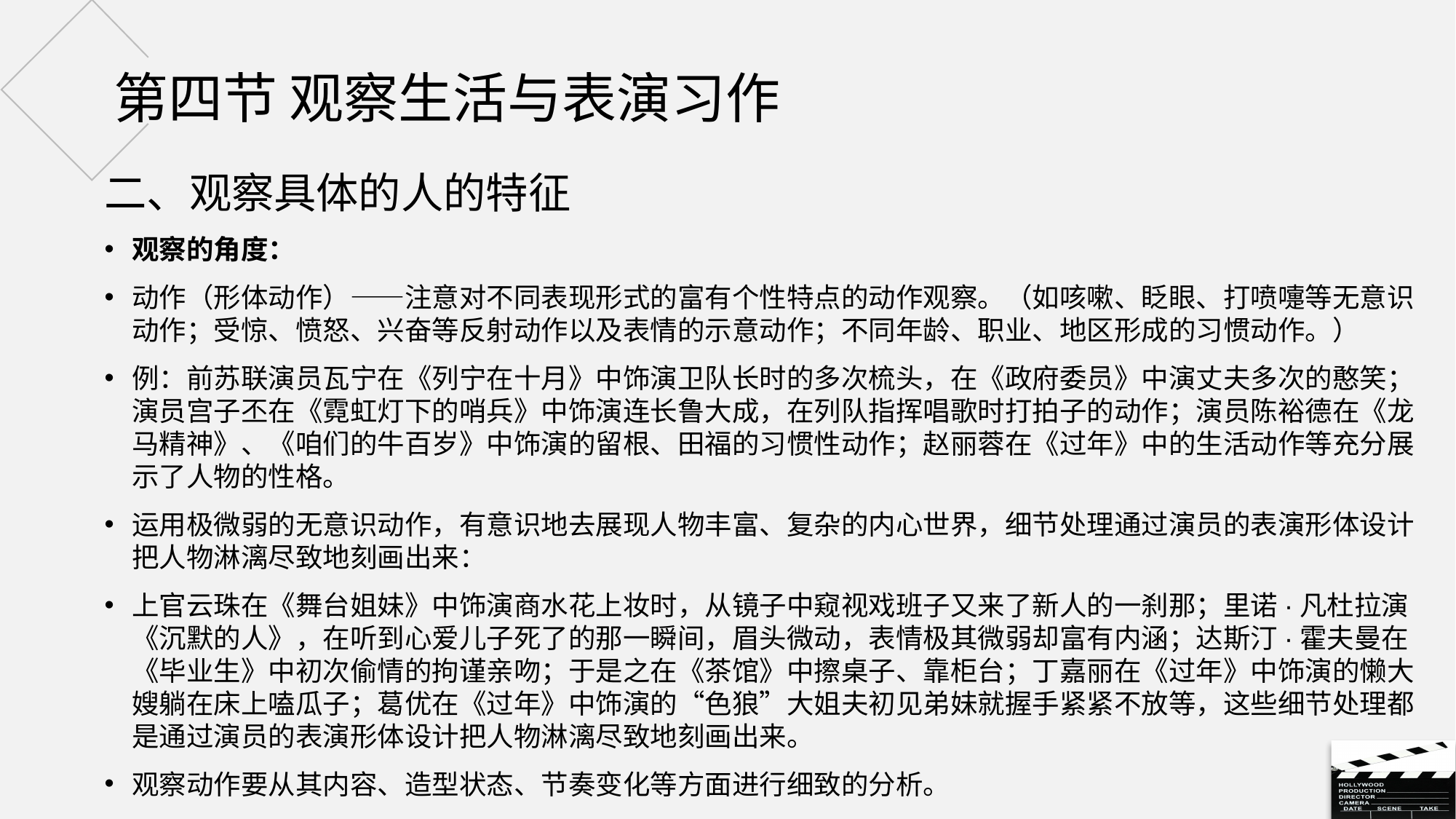

# 第四节 观察生活与表演习作
二、观察具体的人的特征
观察的角度：
动作（形体动作）——注意对不同表现形式的富有个性特点的动作观察。（如咳嗽、眨眼、打喷嚏等无意识动作；受惊、愤怒、兴奋等反射动作以及表情的示意动作；不同年龄、职业、地区形成的习惯动作。）
例：前苏联演员瓦宁在《列宁在十月》中饰演卫队长时的多次梳头，在《政府委员》中演丈夫多次的憨笑；演员宫子丕在《霓虹灯下的哨兵》中饰演连长鲁大成，在列队指挥唱歌时打拍子的动作；演员陈裕德在《龙马精神》、《咱们的牛百岁》中饰演的留根、田福的习惯性动作；赵丽蓉在《过年》中的生活动作等充分展示了人物的性格。
运用极微弱的无意识动作，有意识地去展现人物丰富、复杂的内心世界，细节处理通过演员的表演形体设计把人物淋漓尽致地刻画出来：
上官云珠在《舞台姐妹》中饰演商水花上妆时，从镜子中窥视戏班子又来了新人的一刹那；里诺·凡杜拉演《沉默的人》，在听到心爱儿子死了的那一瞬间，眉头微动，表情极其微弱却富有内涵；达斯汀·霍夫曼在《毕业生》中初次偷情的拘谨亲吻；于是之在《茶馆》中擦桌子、靠柜台；丁嘉丽在《过年》中饰演的懒大嫂躺在床上嗑瓜子；葛优在《过年》中饰演的“色狼”大姐夫初见弟妹就握手紧紧不放等，这些细节处理都是通过演员的表演形体设计把人物淋漓尽致地刻画出来。
观察动作要从其内容、造型状态、节奏变化等方面进行细致的分析。